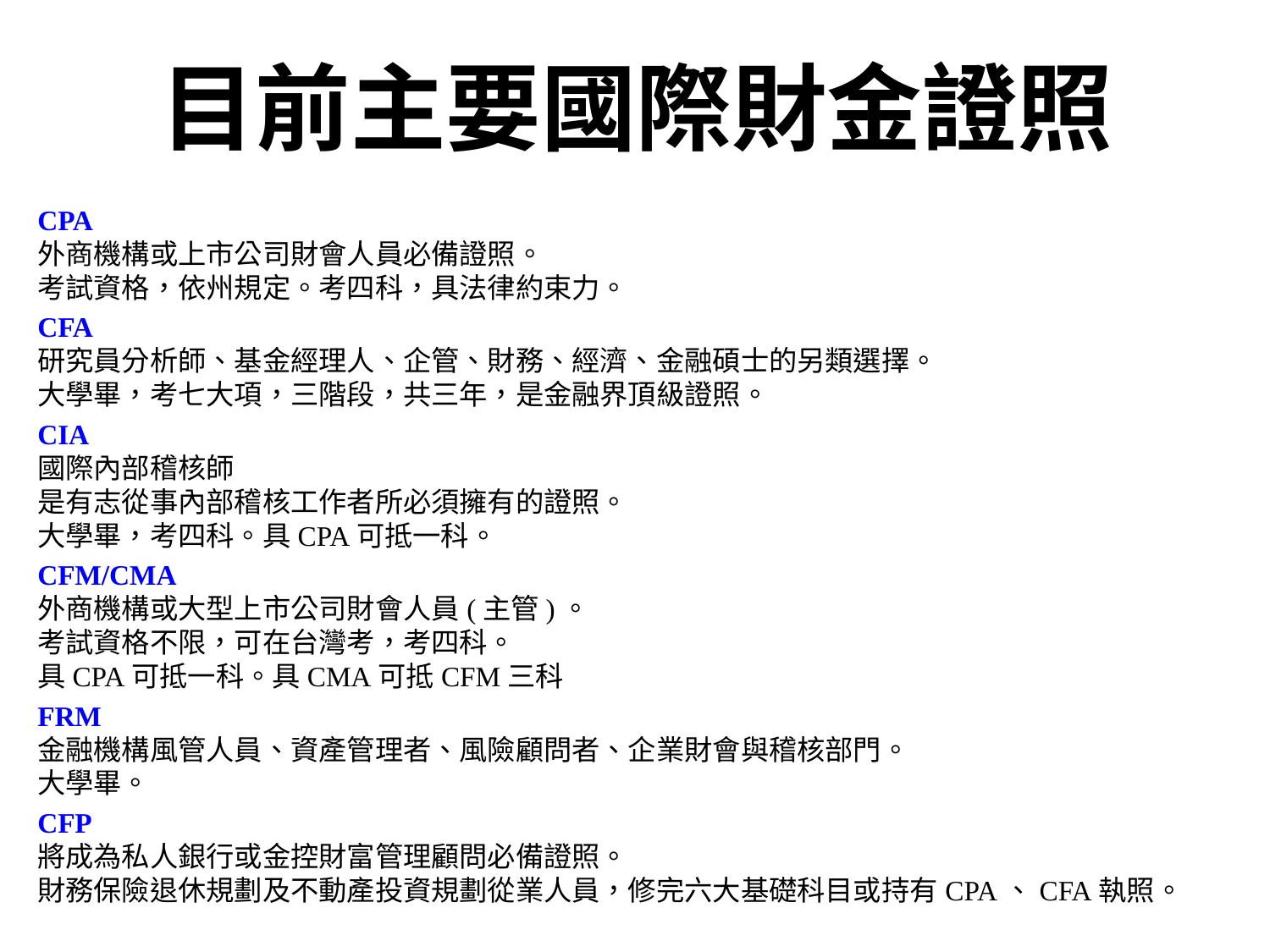

# 目前主要國際財金證照
CPA
外商機構或上市公司財會人員必備證照。
考試資格，依州規定。考四科，具法律約束力。
CFA
研究員分析師、基金經理人、企管、財務、經濟、金融碩士的另類選擇。
大學畢，考七大項，三階段，共三年，是金融界頂級證照。
CIA
國際內部稽核師
是有志從事內部稽核工作者所必須擁有的證照。
大學畢，考四科。具CPA可抵一科。
CFM/CMA
外商機構或大型上市公司財會人員(主管)。
考試資格不限，可在台灣考，考四科。
具CPA可抵一科。具CMA可抵CFM三科
FRM
金融機構風管人員、資產管理者、風險顧問者、企業財會與稽核部門。
大學畢。
CFP
將成為私人銀行或金控財富管理顧問必備證照。
財務保險退休規劃及不動產投資規劃從業人員，修完六大基礎科目或持有CPA、CFA執照。